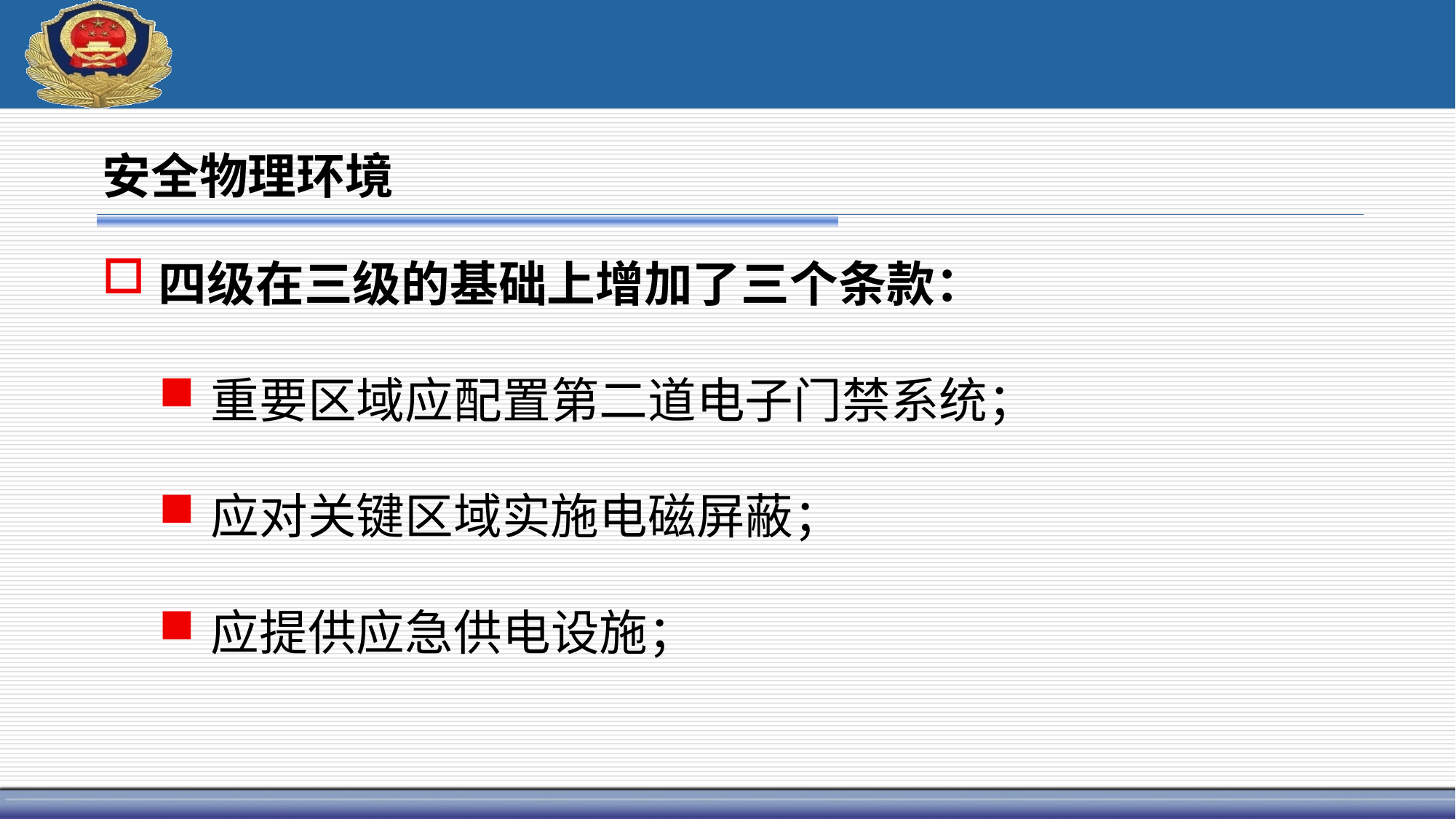

# 安全物理环境
四级在三级的基础上增加了三个条款：
重要区域应配置第二道电子门禁系统；
应对关键区域实施电磁屏蔽；
应提供应急供电设施；
39